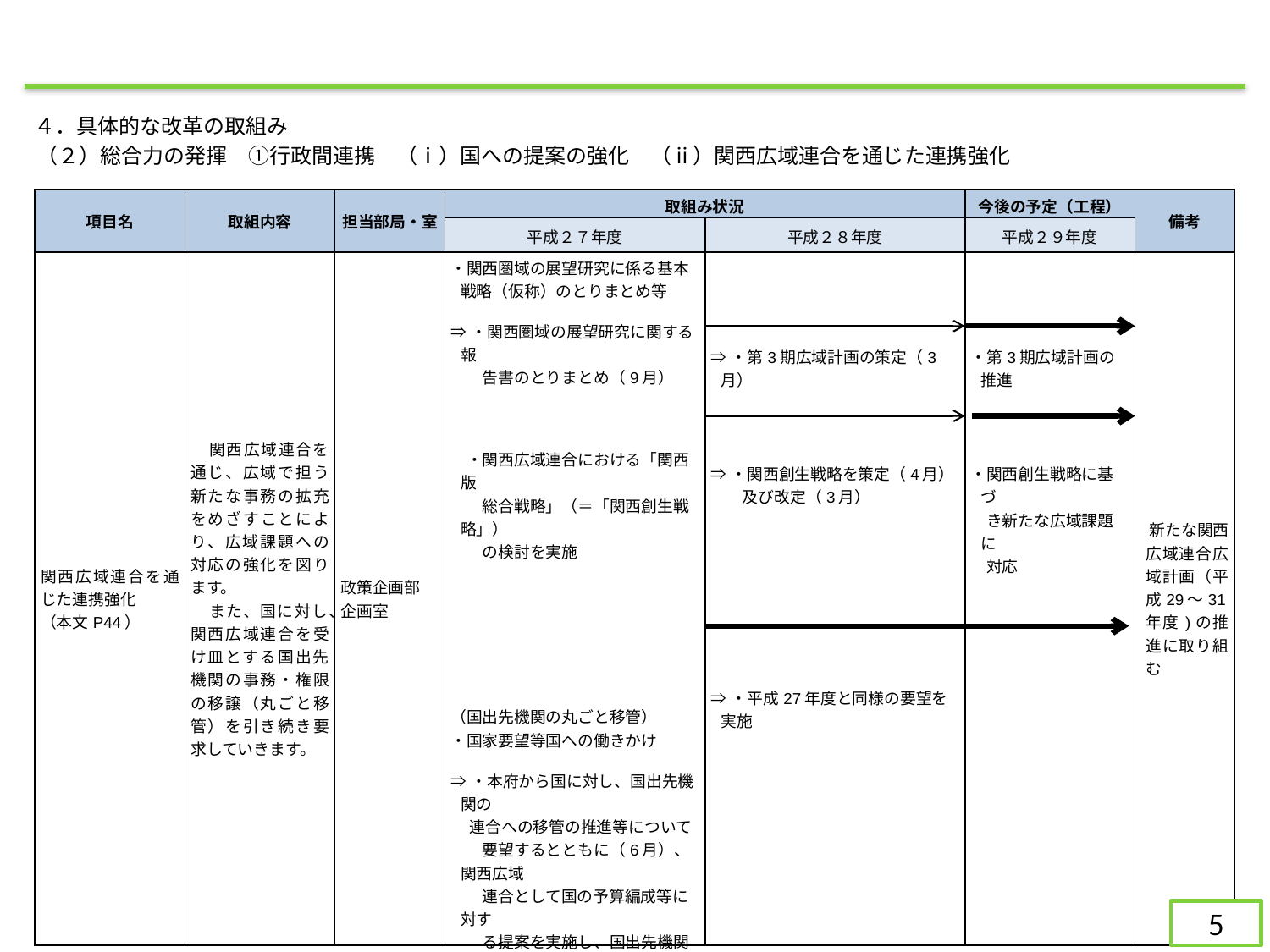

４．具体的な改革の取組み
（２）総合力の発揮　①行政間連携　（ⅰ）国への提案の強化　（ⅱ）関西広域連合を通じた連携強化
| 項目名 | 取組内容 | 担当部局・室 | 取組み状況 |  | 今後の予定（工程） | 備考 |
| --- | --- | --- | --- | --- | --- | --- |
|  |  |  | 平成２７年度 | 平成２８年度 | 平成２９年度 |  |
| 関西広域連合を通じた連携強化 （本文P44） | 関西広域連合を通じ、広域で担う新たな事務の拡充をめざすことにより、広域課題への対応の強化を図ります。 また、国に対し、関西広域連合を受け皿とする国出先機関の事務・権限の移譲（丸ごと移管）を引き続き要求していきます。 | 政策企画部 企画室 | ・関西圏域の展望研究に係る基本戦略（仮称）のとりまとめ等 ⇒・関西圏域の展望研究に関する報 　　告書のとりまとめ（9月） 　 　・関西広域連合における「関西版 　　総合戦略」（＝「関西創生戦略」） 　　の検討を実施 （国出先機関の丸ごと移管） ・国家要望等国への働きかけ ⇒・本府から国に対し、国出先機関の 連合への移管の推進等について 　　要望するとともに（6月）、関西広域 　　連合として国の予算編成等に対す 　　る提案を実施し、国出先機関の地 　　方移管の強力な推進等を要望 　　（6月、11月） | ⇒・第3期広域計画の策定（3月） ⇒・関西創生戦略を策定（4月） 　　及び改定（3月） ⇒・平成27年度と同様の要望を実施 | ・第3期広域計画の推進 ・関西創生戦略に基づ 　き新たな広域課題に 　対応 | 新たな関西広域連合広域計画（平成29～31年度)の推進に取り組む |

5